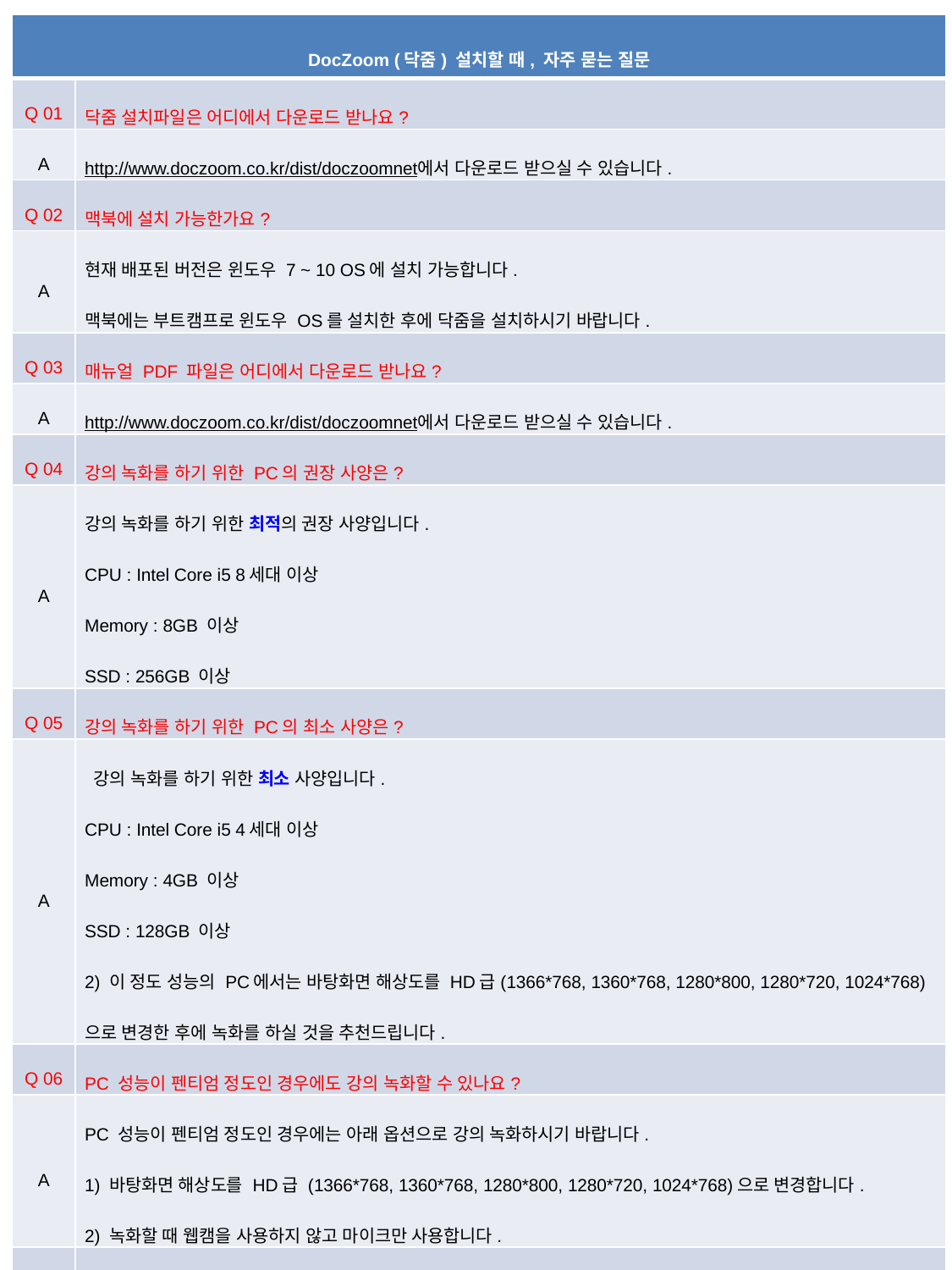

| DocZoom (닥줌) 설치할 때, 자주 묻는 질문 |  |
| --- | --- |
| Q 01 | 닥줌 설치파일은 어디에서 다운로드 받나요? |
| A | http://www.doczoom.co.kr/dist/doczoomnet에서 다운로드 받으실 수 있습니다. |
| Q 02 | 맥북에 설치 가능한가요? |
| A | 현재 배포된 버전은 윈도우 7 ~ 10 OS에 설치 가능합니다. 맥북에는 부트캠프로 윈도우 OS를 설치한 후에 닥줌을 설치하시기 바랍니다. |
| Q 03 | 매뉴얼 PDF 파일은 어디에서 다운로드 받나요? |
| A | http://www.doczoom.co.kr/dist/doczoomnet에서 다운로드 받으실 수 있습니다. |
| Q 04 | 강의 녹화를 하기 위한 PC의 권장 사양은? |
| A | 강의 녹화를 하기 위한 최적의 권장 사양입니다. CPU : Intel Core i5 8세대 이상 Memory : 8GB 이상 SSD : 256GB 이상 |
| Q 05 | 강의 녹화를 하기 위한 PC의 최소 사양은? |
| A | 강의 녹화를 하기 위한 최소 사양입니다. CPU : Intel Core i5 4세대 이상 Memory : 4GB 이상 SSD : 128GB 이상 2) 이 정도 성능의 PC에서는 바탕화면 해상도를 HD급(1366\*768, 1360\*768, 1280\*800, 1280\*720, 1024\*768) 으로 변경한 후에 녹화를 하실 것을 추천드립니다. |
| Q 06 | PC 성능이 펜티엄 정도인 경우에도 강의 녹화할 수 있나요? |
| A | PC 성능이 펜티엄 정도인 경우에는 아래 옵션으로 강의 녹화하시기 바랍니다. 1) 바탕화면 해상도를 HD급 (1366\*768, 1360\*768, 1280\*800, 1280\*720, 1024\*768)으로 변경합니다. 2) 녹화할 때 웹캠을 사용하지 않고 마이크만 사용합니다. |
| Q 07 | HD 해상도 동영상으로 자동 저장되도록 가능한가요? |
| A | 바탕화면 해상도를 HD급 (1366\*768, 1360\*768, 1280\*800, 1280\*720, 1024\*768)으로 변경한 후에 녹화를 하시면 HD 해상도의 MP4 동영상으로 저장됩니다. |